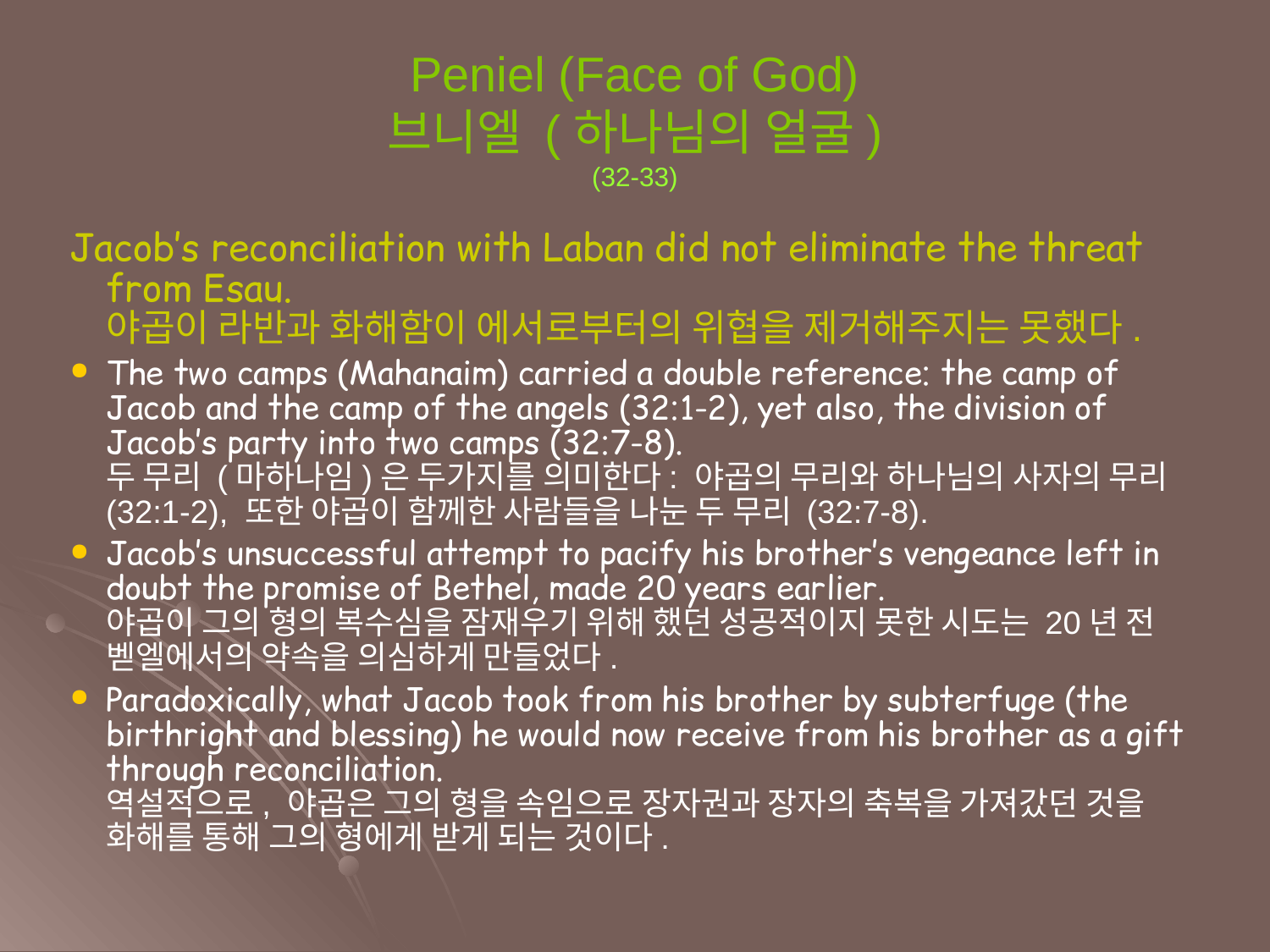

Peniel (Face of God)
브니엘 (하나님의 얼굴)
(32-33)
Jacob’s reconciliation with Laban did not eliminate the threat from Esau.
야곱이 라반과 화해함이 에서로부터의 위협을 제거해주지는 못했다.
The two camps (Mahanaim) carried a double reference: the camp of Jacob and the camp of the angels (32:1-2), yet also, the division of Jacob’s party into two camps (32:7-8).
두 무리 (마하나임)은 두가지를 의미한다: 야곱의 무리와 하나님의 사자의 무리 (32:1-2), 또한 야곱이 함께한 사람들을 나눈 두 무리 (32:7-8).
Jacob’s unsuccessful attempt to pacify his brother’s vengeance left in doubt the promise of Bethel, made 20 years earlier.
야곱이 그의 형의 복수심을 잠재우기 위해 했던 성공적이지 못한 시도는 20년 전 벧엘에서의 약속을 의심하게 만들었다.
Paradoxically, what Jacob took from his brother by subterfuge (the birthright and blessing) he would now receive from his brother as a gift through reconciliation.
역설적으로, 야곱은 그의 형을 속임으로 장자권과 장자의 축복을 가져갔던 것을 화해를 통해 그의 형에게 받게 되는 것이다.